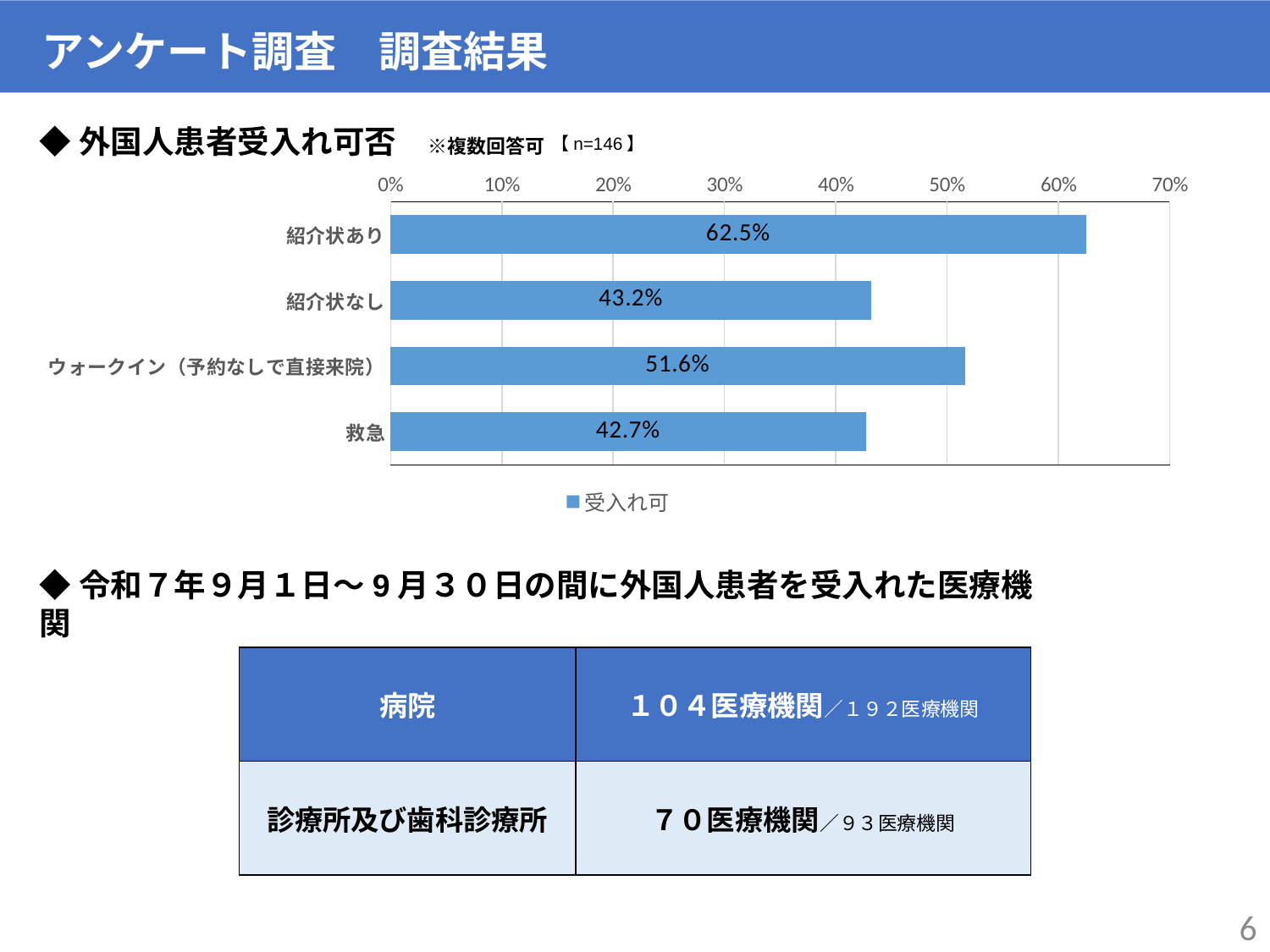

アンケート調査　調査結果
◆外国人患者受入れ可否　※複数回答可
【n=146】

### Chart

| Category | 受入れ可 |
|---|---|
| 紹介状あり | 0.625 |
| 紹介状なし | 0.432 |
| ウォークイン（予約なしで直接来院） | 0.516 |
| 救急 | 0.427 |
◆令和７年９月１日～9月３０日の間に外国人患者を受入れた医療機関
| 病院 | １０４医療機関／１９２医療機関 |
| --- | --- |
| 診療所及び歯科診療所 | ７０医療機関／９３医療機関 |

6